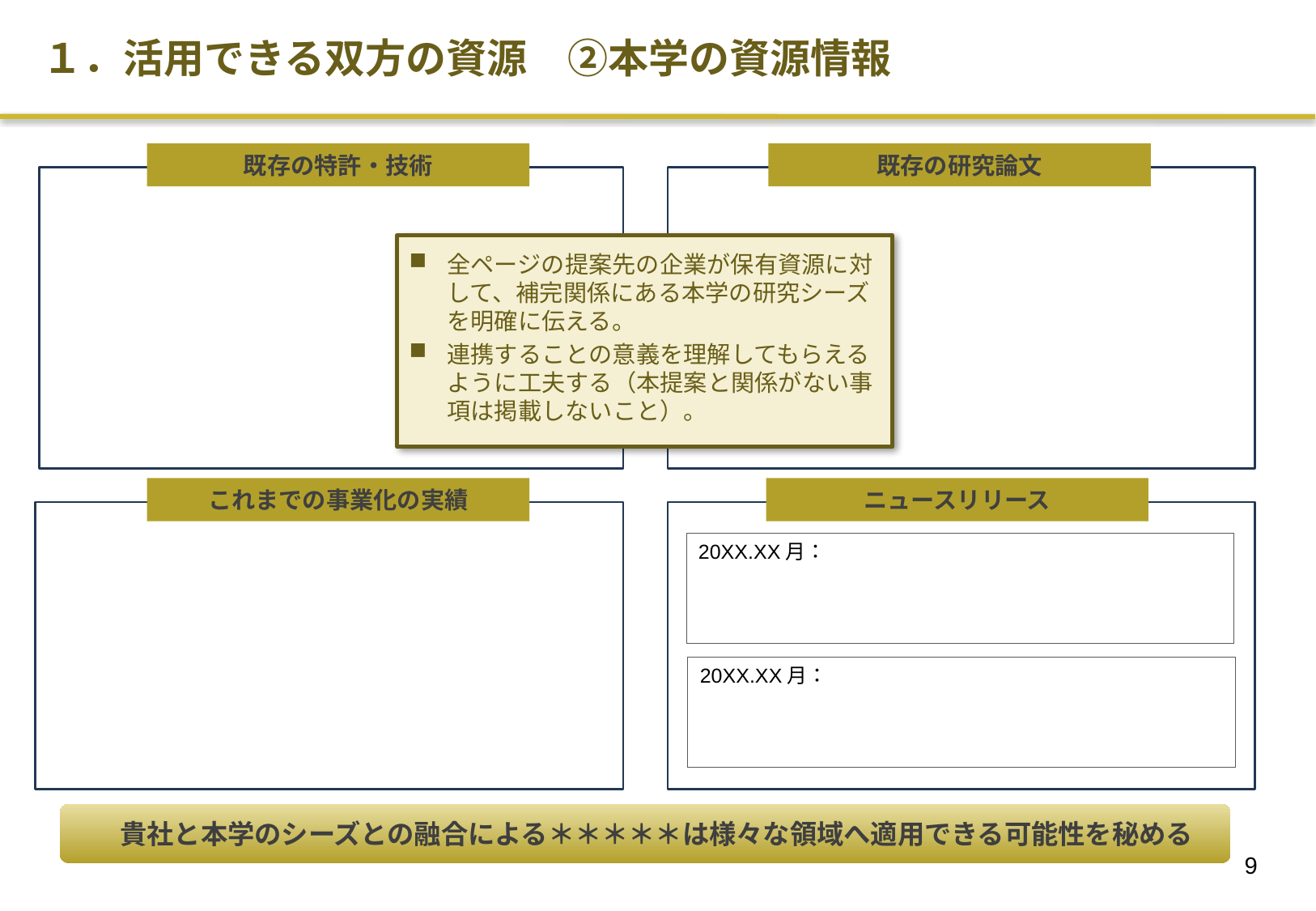

１．活用できる双方の資源　②本学の資源情報
既存の特許・技術
既存の研究論文

全ページの提案先の企業が保有資源に対して、補完関係にある本学の研究シーズを明確に伝える。
連携することの意義を理解してもらえるように工夫する（本提案と関係がない事項は掲載しないこと）。
これまでの事業化の実績
ニュースリリース

20XX.XX月：
20XX.XX月：
　貴社と本学のシーズとの融合による＊＊＊＊＊は様々な領域へ適用できる可能性を秘める
9